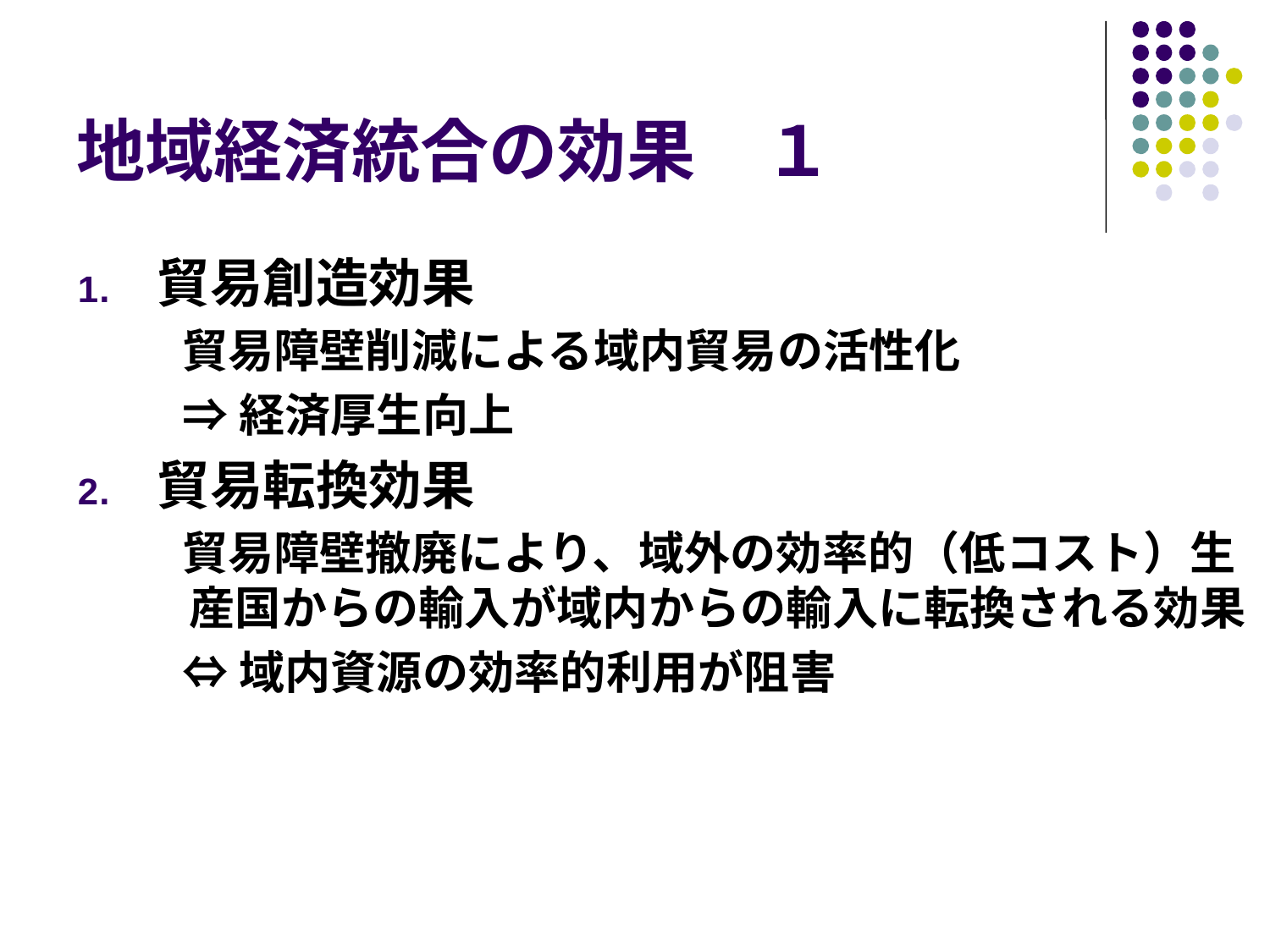

# 地域経済統合の効果　１
貿易創造効果
貿易障壁削減による域内貿易の活性化
⇒経済厚生向上
貿易転換効果
貿易障壁撤廃により、域外の効率的（低コスト）生産国からの輸入が域内からの輸入に転換される効果
⇔域内資源の効率的利用が阻害